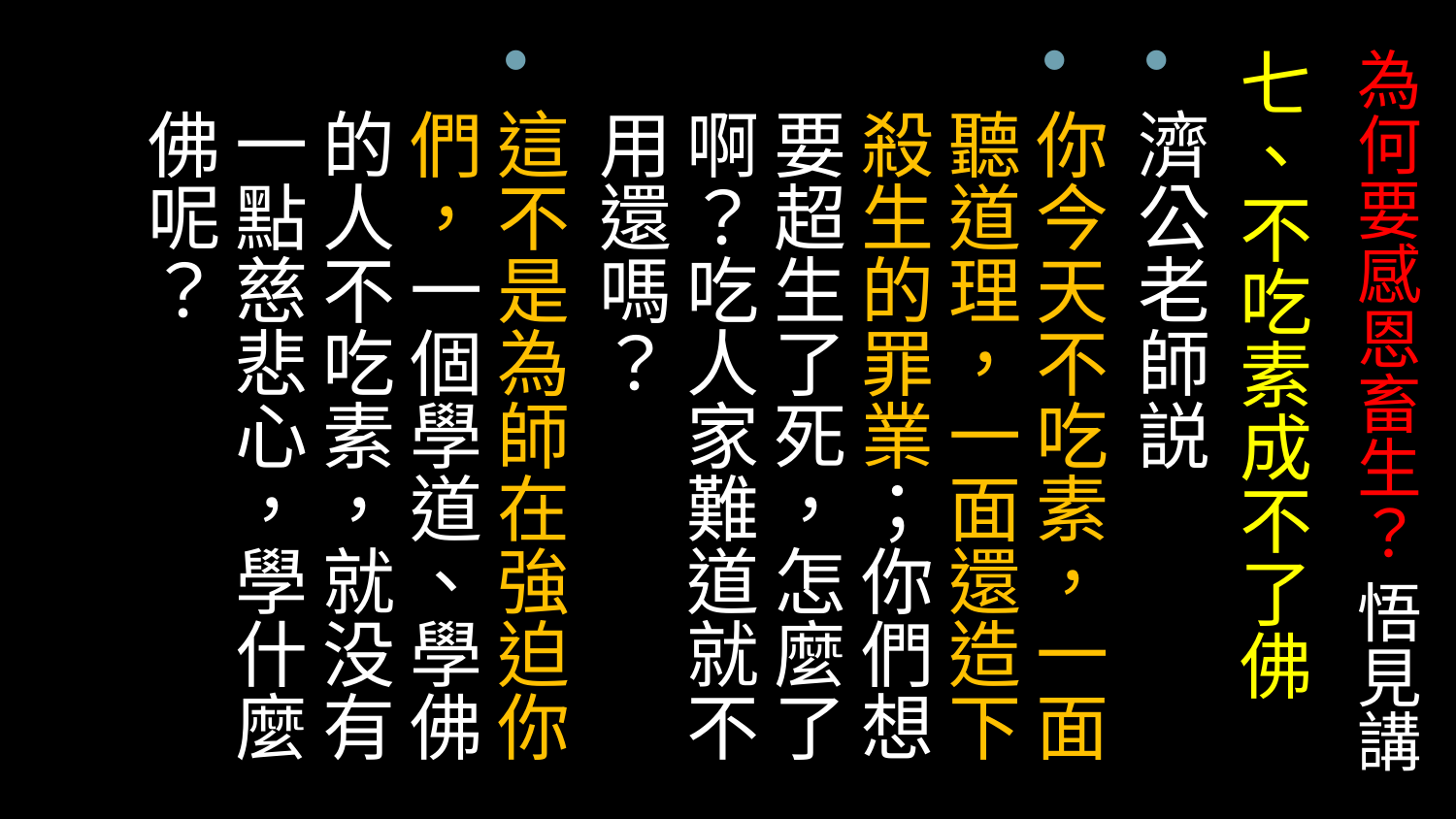

七、不吃素成不了佛
濟公老師説
你今天不吃素，一面聽道理，一面還造下殺生的罪業；你們想要超生了死，怎麼了啊？吃人家難道就不用還嗎？
這不是為師在強迫你們，一個學道、學佛的人不吃素，就没有一點慈悲心，學什麼佛呢？

# 為何要感恩畜生？ 悟見講